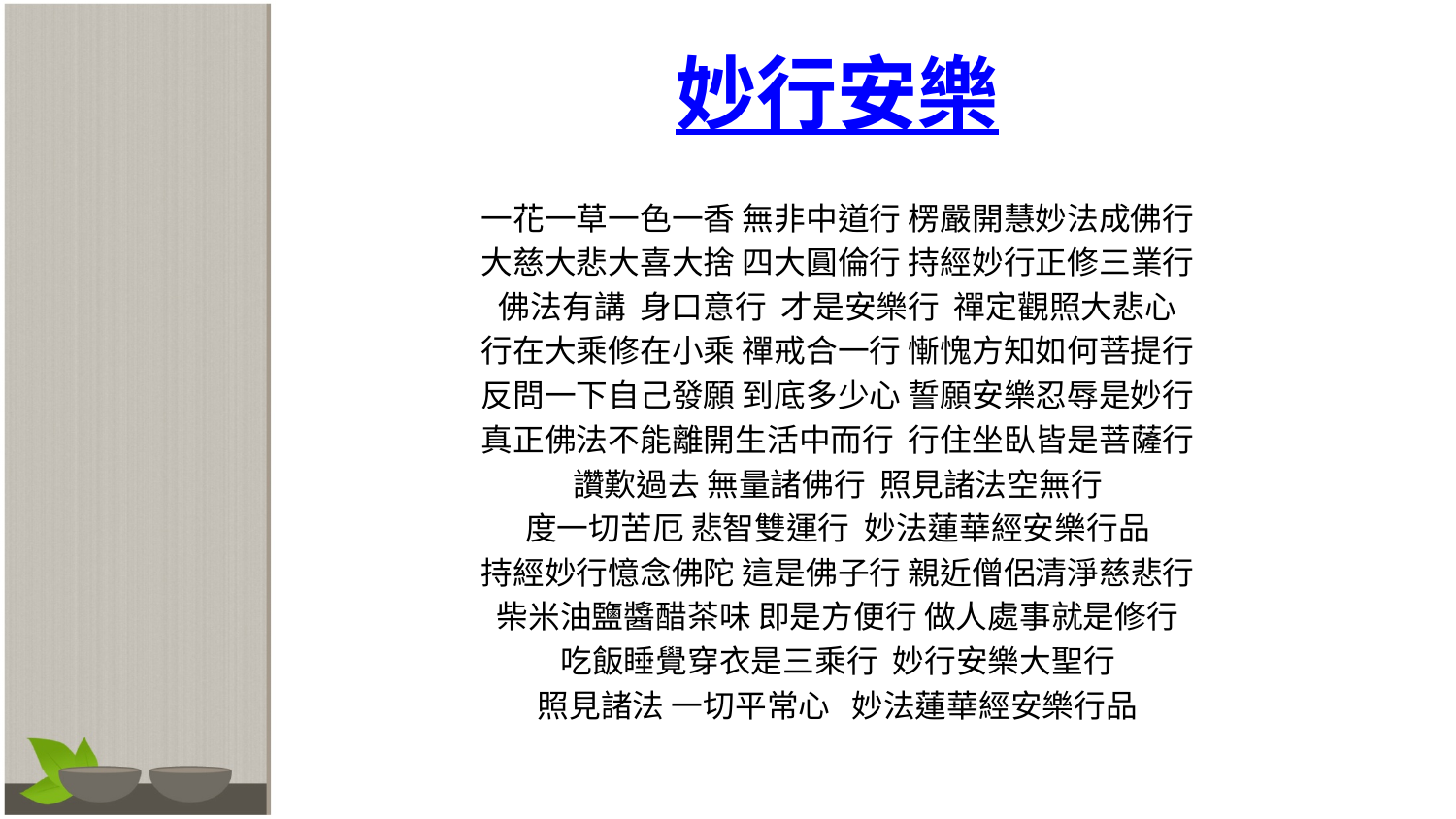

# 妙行安樂
一花一草一色一香 無非中道行 楞嚴開慧妙法成佛行
大慈大悲大喜大捨 四大圓倫行 持經妙行正修三業行
佛法有講  身口意行  才是安樂行  禪定觀照大悲心
行在大乘修在小乘 禪戒合一行 慚愧方知如何菩提行
反問一下自己發願 到底多少心 誓願安樂忍辱是妙行
真正佛法不能離開生活中而行  行住坐臥皆是菩薩行
讚歎過去 無量諸佛行  照見諸法空無行
度一切苦厄 悲智雙運行  妙法蓮華經安樂行品
持經妙行憶念佛陀 這是佛子行 親近僧侶清淨慈悲行
柴米油鹽醬醋茶味 即是方便行 做人處事就是修行
吃飯睡覺穿衣是三乘行  妙行安樂大聖行
照見諸法 一切平常心   妙法蓮華經安樂行品